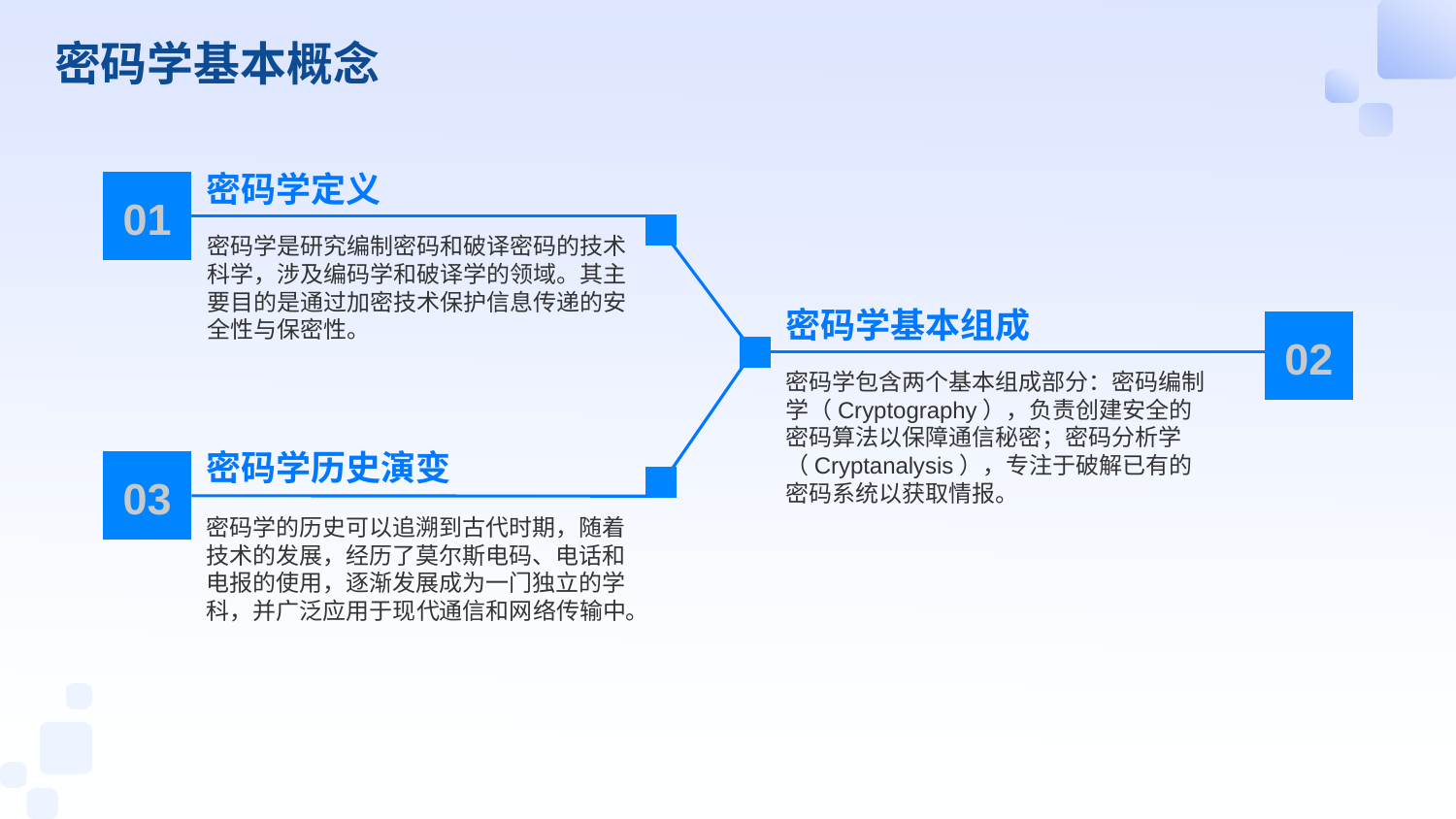

密码学基本概念
密码学定义

01

密码学是研究编制密码和破译密码的技术科学，涉及编码学和破译学的领域。其主要目的是通过加密技术保护信息传递的安全性与保密性。

密码学基本组成

02

密码学包含两个基本组成部分：密码编制学（Cryptography），负责创建安全的密码算法以保障通信秘密；密码分析学（Cryptanalysis），专注于破解已有的密码系统以获取情报。

密码学历史演变

03

密码学的历史可以追溯到古代时期，随着技术的发展，经历了莫尔斯电码、电话和电报的使用，逐渐发展成为一门独立的学科，并广泛应用于现代通信和网络传输中。